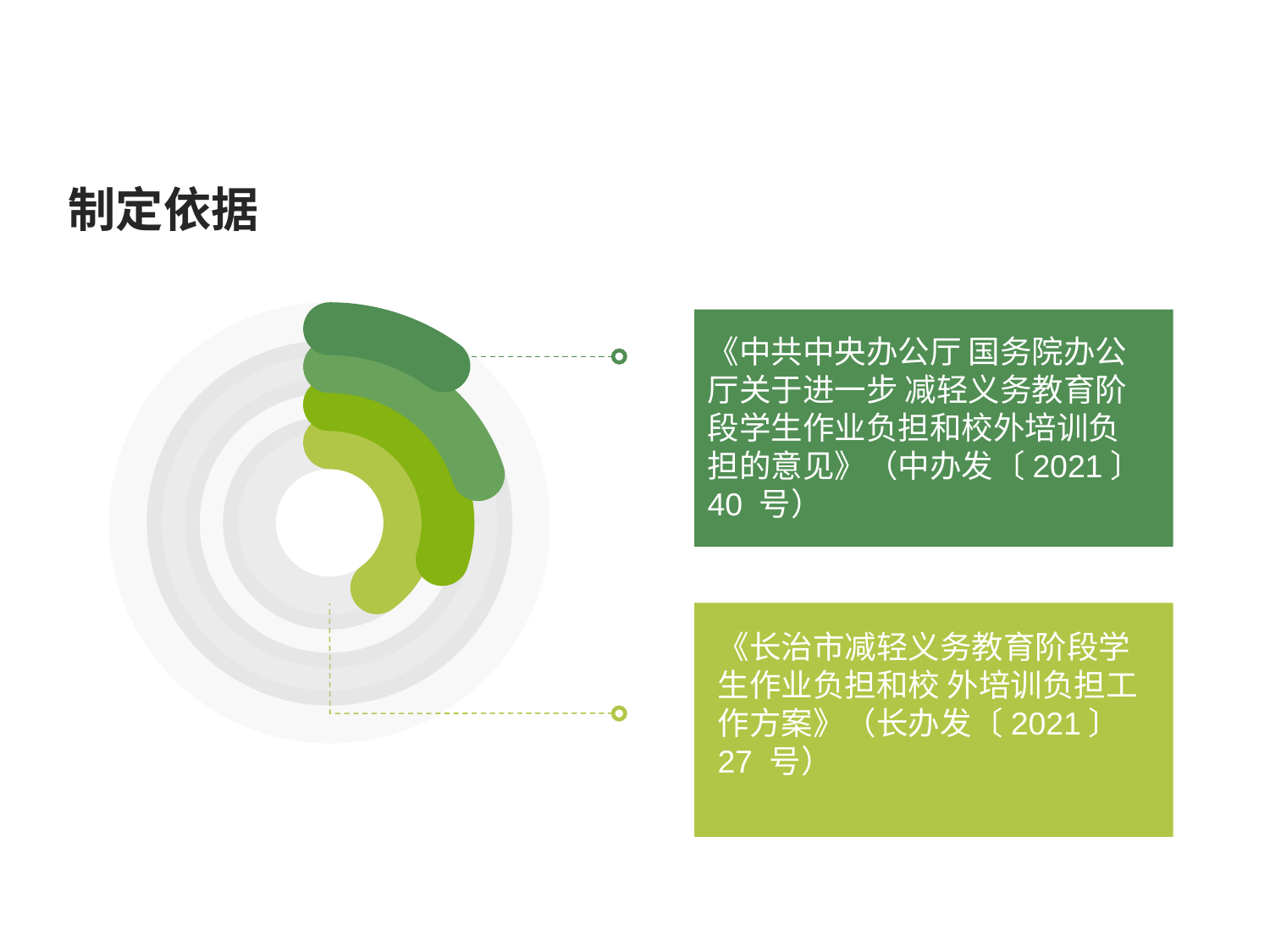

制定依据

1
《中共中央办公厅 国务院办公厅关于进一步 减轻义务教育阶段学生作业负担和校外培训负担的意见》（中办发〔2021〕40 号）

2

3

4

30%

《长治市减轻义务教育阶段学生作业负担和校 外培训负担工作方案》（长办发〔2021〕27 号）